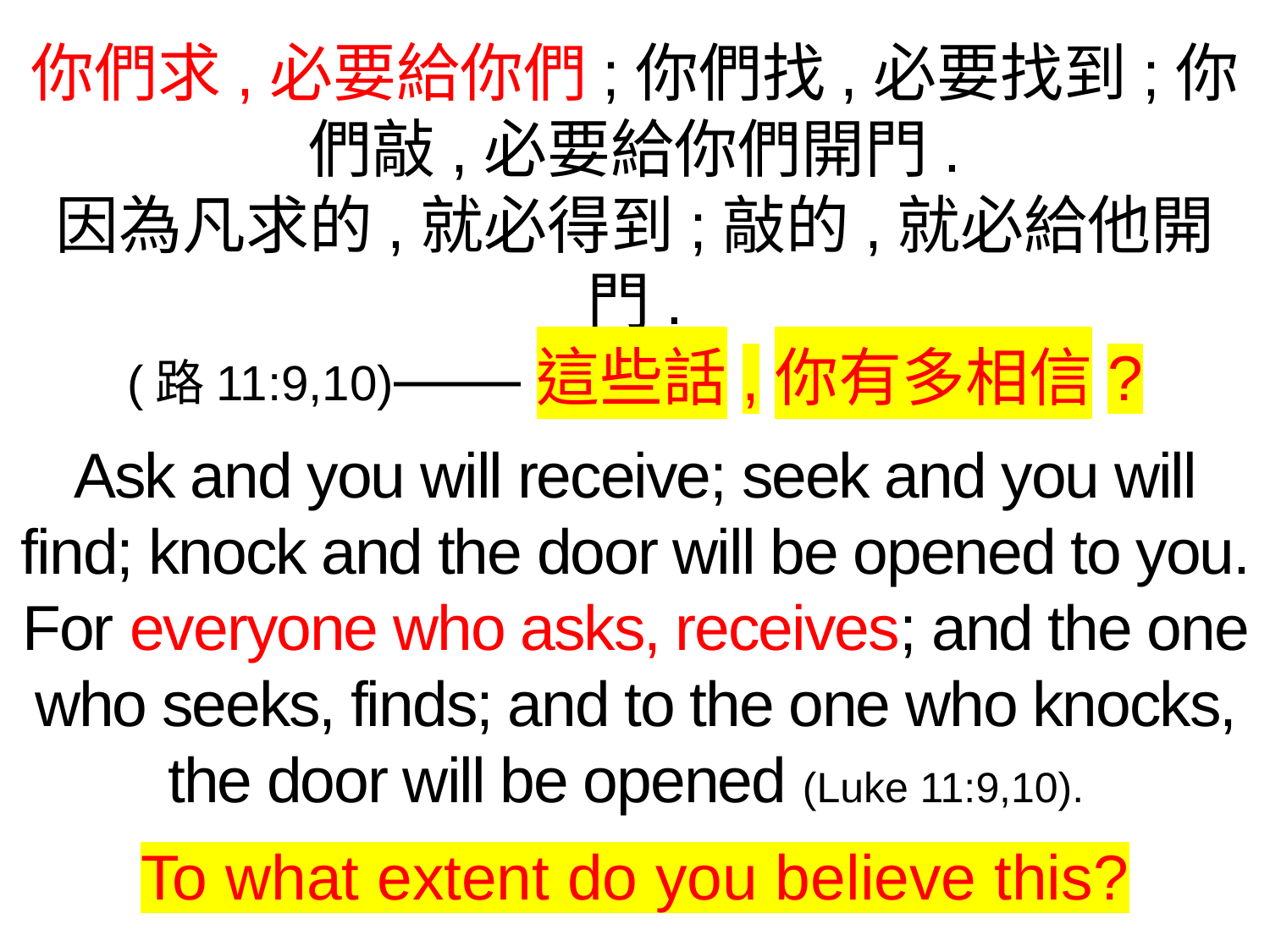

你們求,必要給你們;你們找,必要找到;你們敲,必要給你們開門.
因為凡求的,就必得到;敲的,就必給他開門.
(路11:9,10)——這些話,你有多相信?
Ask and you will receive; seek and you will find; knock and the door will be opened to you. For everyone who asks, receives; and the one who seeks, finds; and to the one who knocks, the door will be opened (Luke 11:9,10).
To what extent do you believe this?